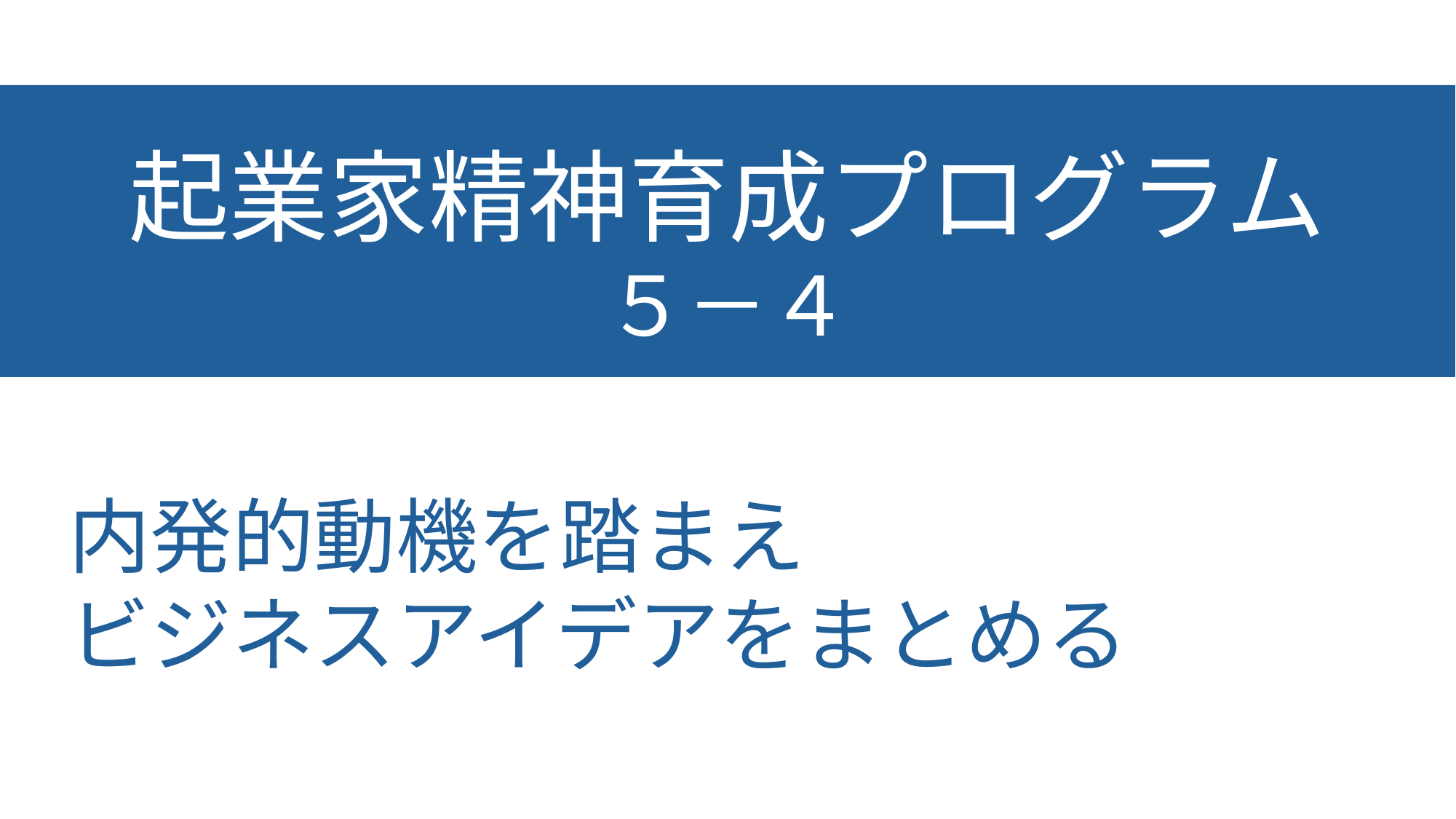

起業家精神育成プログラム
５－４
内発的動機を踏まえ
ビジネスアイデアをまとめる